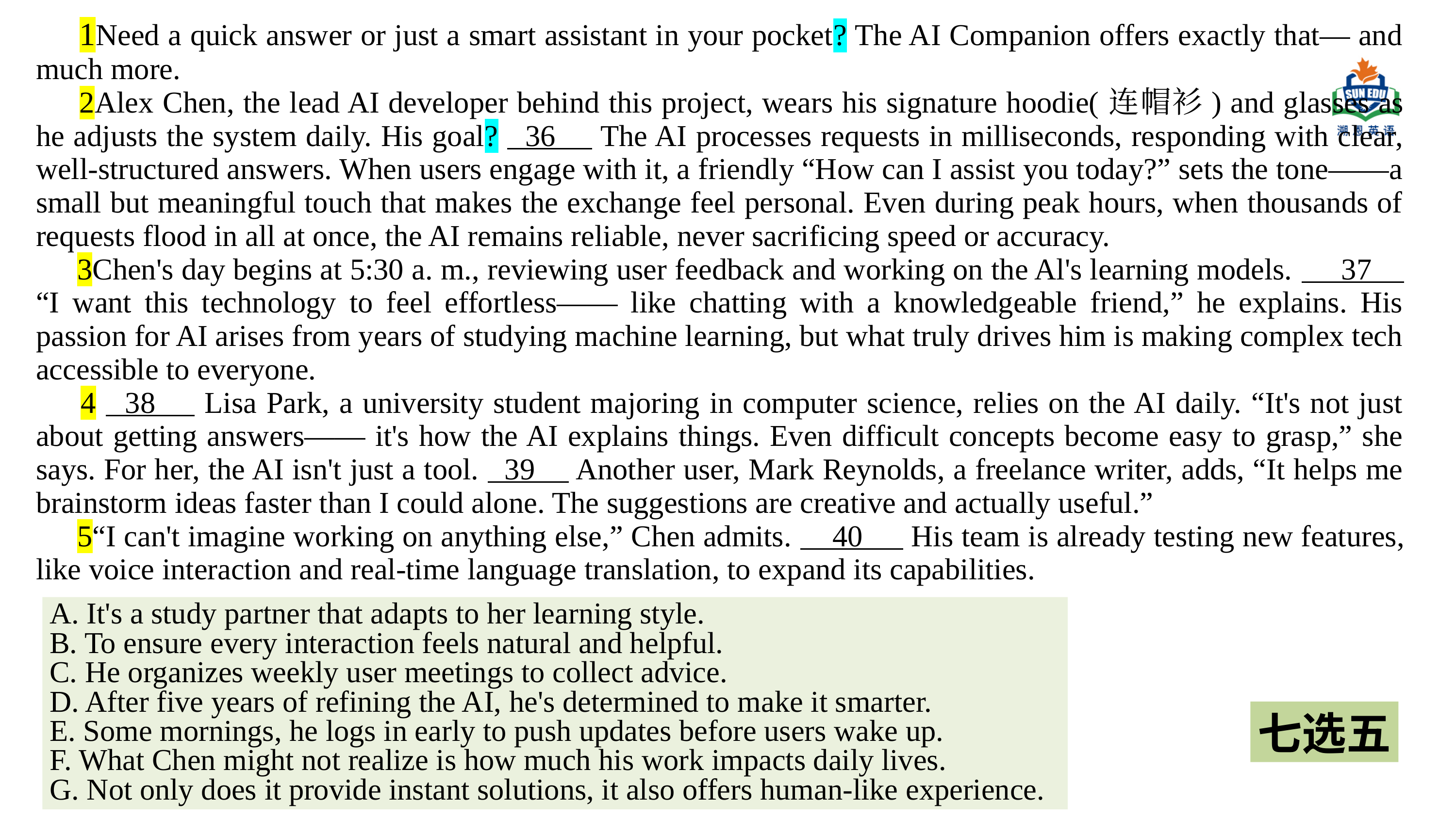

1Need a quick answer or just a smart assistant in your pocket? The AI Companion offers exactly that— and much more.
  2Alex Chen, the lead AI developer behind this project, wears his signature hoodie(连帽衫) and glasses as he adjusts the system daily. His goal?   36     The AI processes requests in milliseconds, responding with clear, well-structured answers. When users engage with it, a friendly “How can I assist you today?” sets the tone——a small but meaningful touch that makes the exchange feel personal. Even during peak hours, when thousands of requests flood in all at once, the AI remains reliable, never sacrificing speed or accuracy.
  3Chen's day begins at 5:30 a. m., reviewing user feedback and working on the Al's learning models.      37     “I want this technology to feel effortless—— like chatting with a knowledgeable friend,” he explains. His passion for AI arises from years of studying machine learning, but what truly drives him is making complex tech accessible to everyone.
  4   38     Lisa Park, a university student majoring in computer science, relies on the AI daily. “It's not just about getting answers—— it's how the AI explains things. Even difficult concepts become easy to grasp,” she says. For her, the AI isn't just a tool.   39     Another user, Mark Reynolds, a freelance writer, adds, “It helps me brainstorm ideas faster than I could alone. The suggestions are creative and actually useful.”
  5“I can't imagine working on anything else,” Chen admits.     40      His team is already testing new features, like voice interaction and real-time language translation, to expand its capabilities.
A. It's a study partner that adapts to her learning style.
B. To ensure every interaction feels natural and helpful.
C. He organizes weekly user meetings to collect advice.
D. After five years of refining the AI, he's determined to make it smarter.
E. Some mornings, he logs in early to push updates before users wake up.
F. What Chen might not realize is how much his work impacts daily lives.
G. Not only does it provide instant solutions, it also offers human-like experience.
七选五